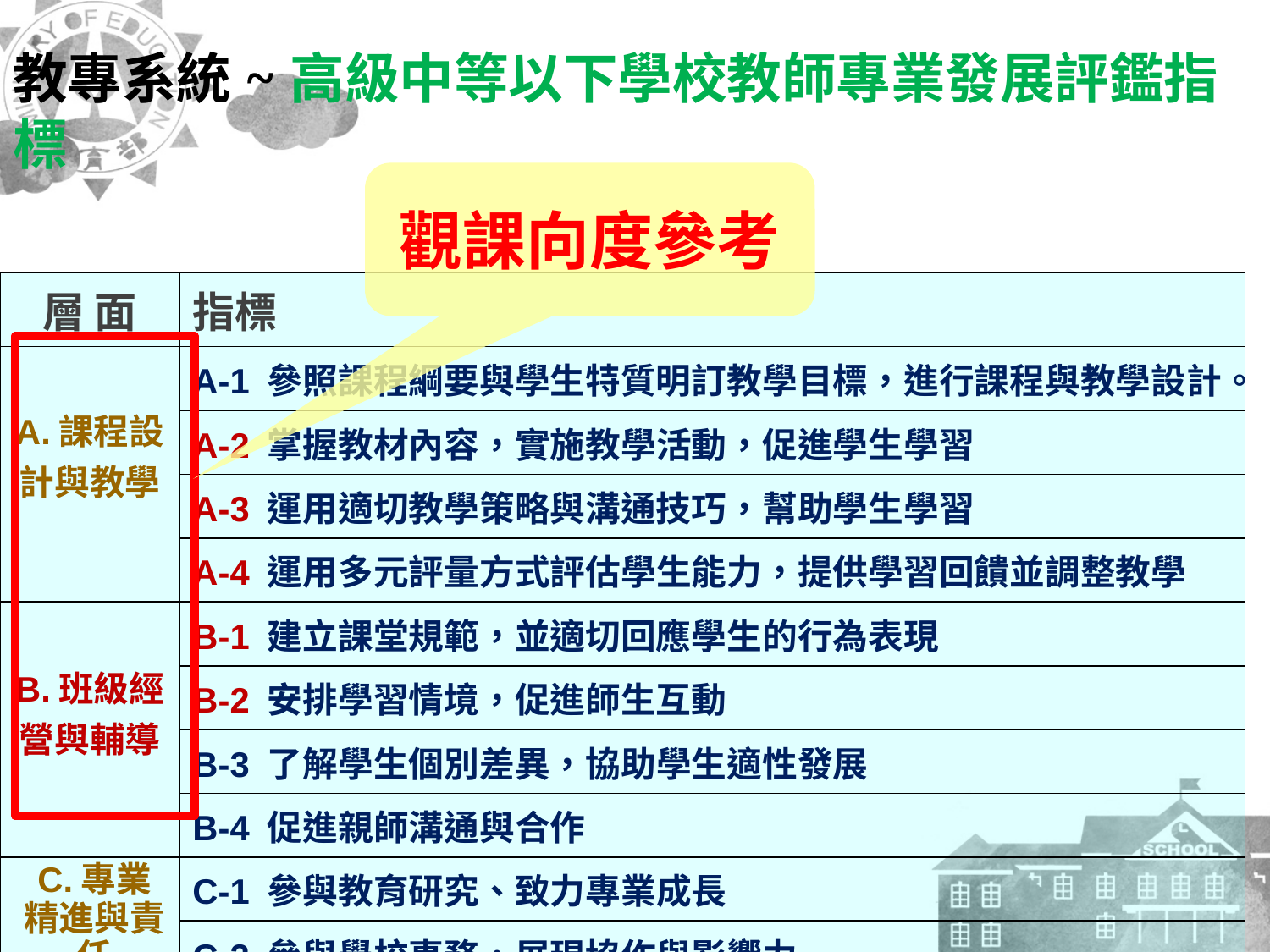

教專系統~高級中等以下學校教師專業發展評鑑指標
觀課向度參考
| 層 面 | 指標 |
| --- | --- |
| A.課程設 計與教學 | A-1 參照課程綱要與學生特質明訂教學目標，進行課程與教學設計。 |
|  | A-2 掌握教材內容，實施教學活動，促進學生學習 |
|  | A-3 運用適切教學策略與溝通技巧，幫助學生學習 |
|  | A-4 運用多元評量方式評估學生能力，提供學習回饋並調整教學 |
| B.班級經 營與輔導 | B-1 建立課堂規範，並適切回應學生的行為表現 |
|  | B-2 安排學習情境，促進師生互動 |
|  | B-3 了解學生個別差異，協助學生適性發展 |
|  | B-4 促進親師溝通與合作 |
| C.專業精進與責任 | C-1 參與教育研究、致力專業成長 |
|  | C-2 參與學校事務，展現協作與影響力 |